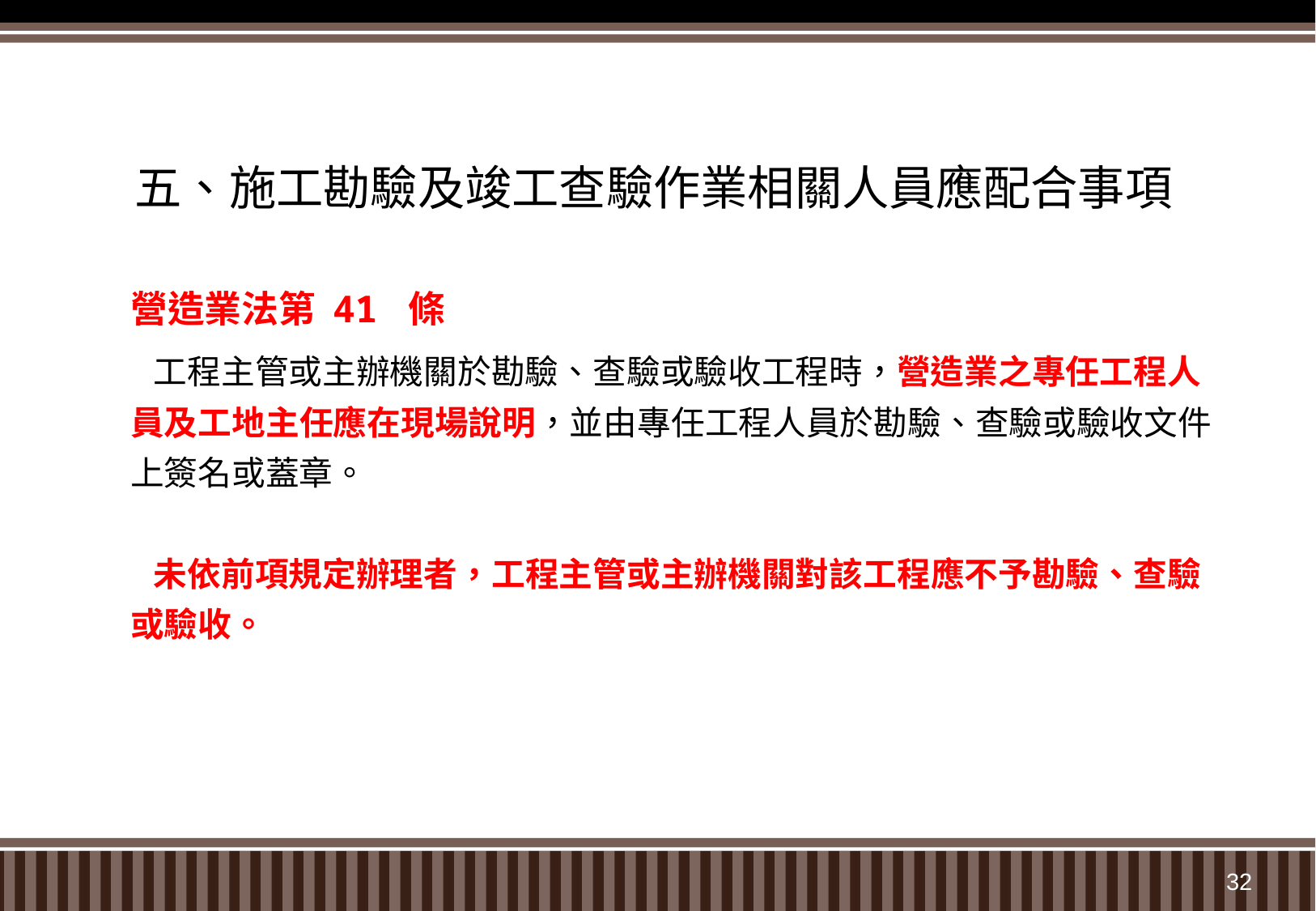

五、施工勘驗及竣工查驗作業相關人員應配合事項
營造業法第 41 條
  工程主管或主辦機關於勘驗、查驗或驗收工程時，營造業之專任工程人員及工地主任應在現場說明，並由專任工程人員於勘驗、查驗或驗收文件上簽名或蓋章。
  未依前項規定辦理者，工程主管或主辦機關對該工程應不予勘驗、查驗或驗收。
32